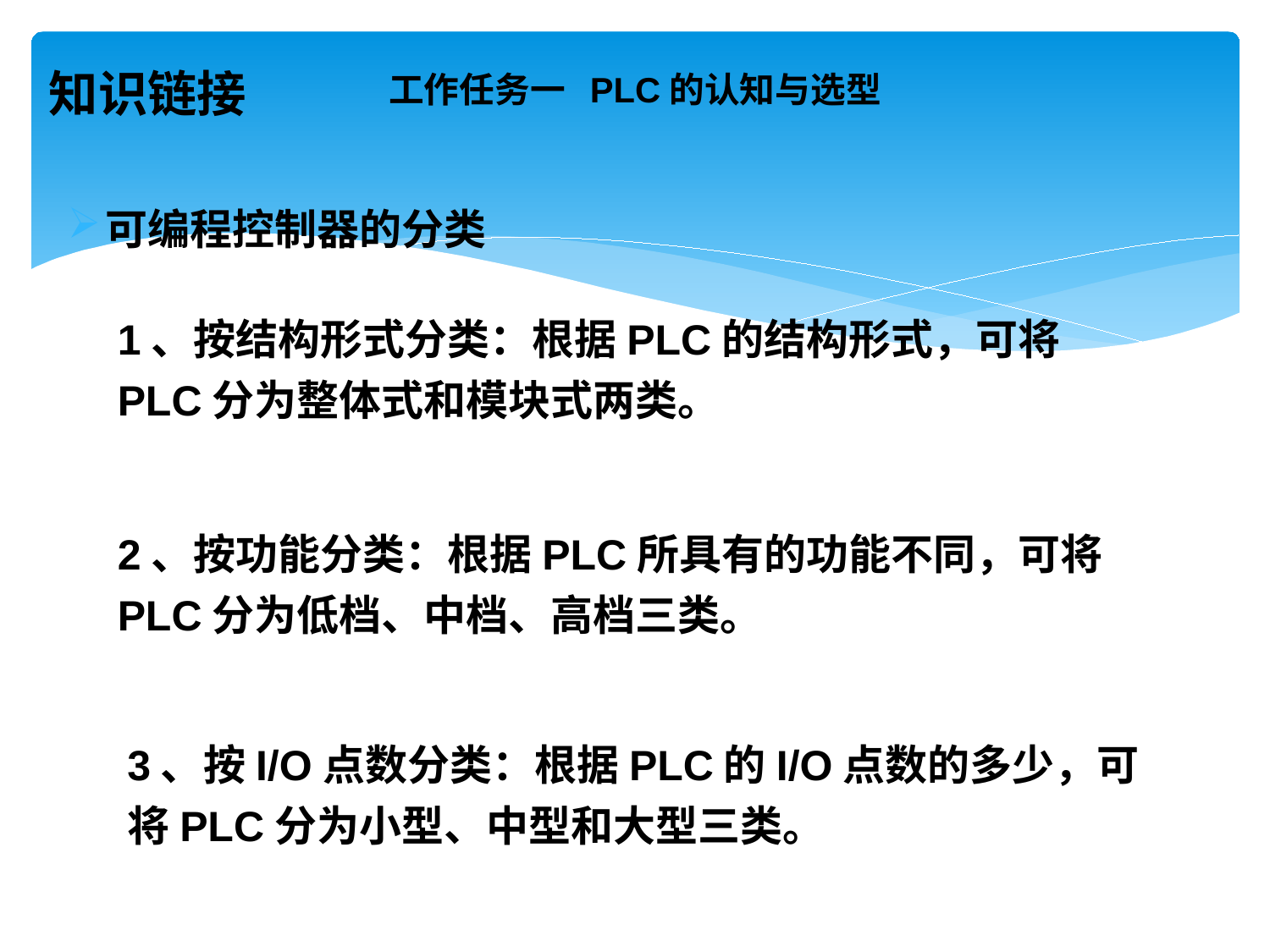

# 工作任务一  PLC的认知与选型
知识链接
可编程控制器的分类
1、按结构形式分类：根据PLC的结构形式，可将PLC分为整体式和模块式两类。
2、按功能分类：根据PLC所具有的功能不同，可将PLC分为低档、中档、高档三类。
3、按I/O点数分类：根据PLC的I/O点数的多少，可将PLC分为小型、中型和大型三类。